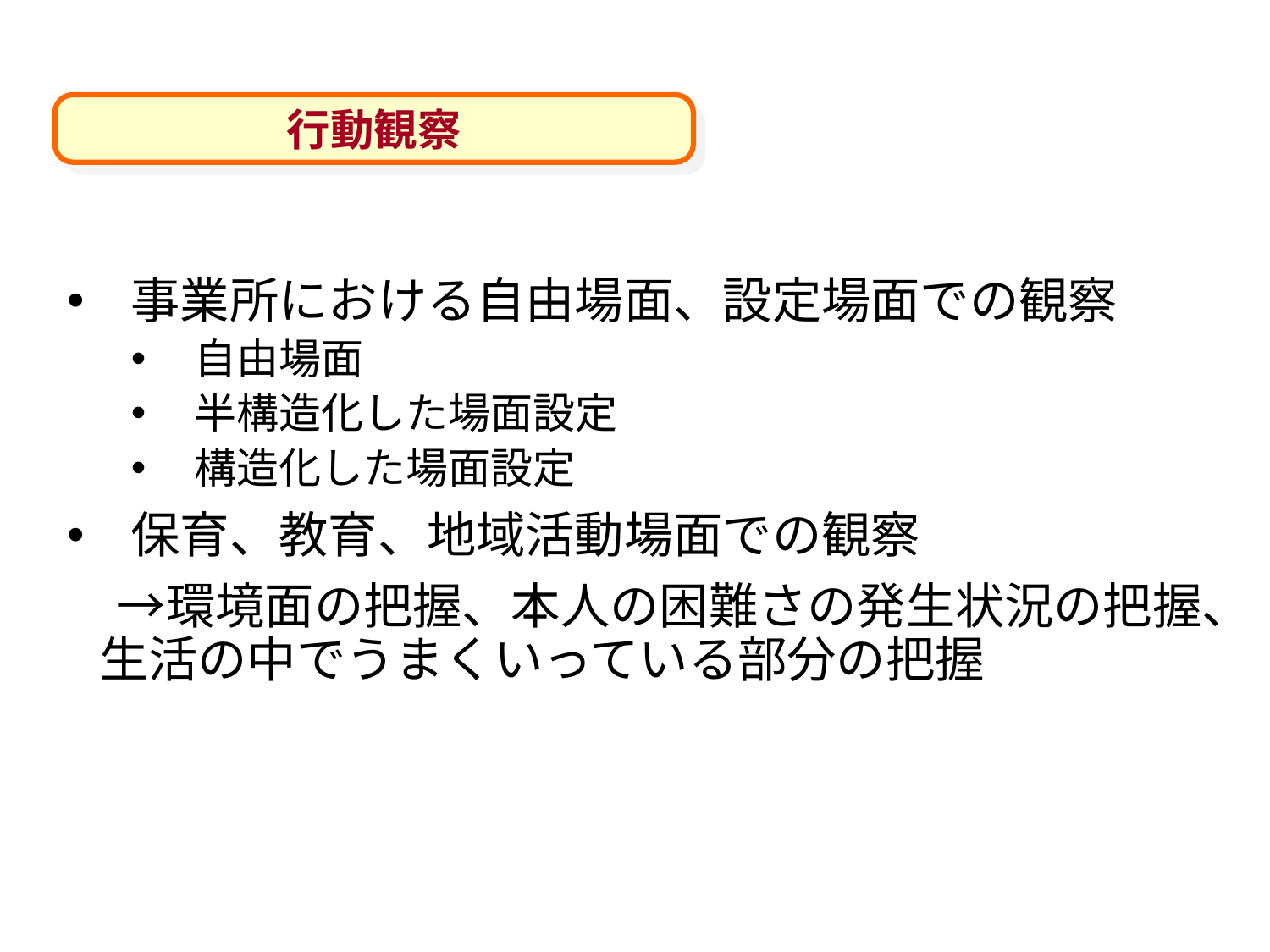

行動観察
事業所における自由場面、設定場面での観察
自由場面
半構造化した場面設定
構造化した場面設定
保育、教育、地域活動場面での観察
　→環境面の把握、本人の困難さの発生状況の把握、生活の中でうまくいっている部分の把握